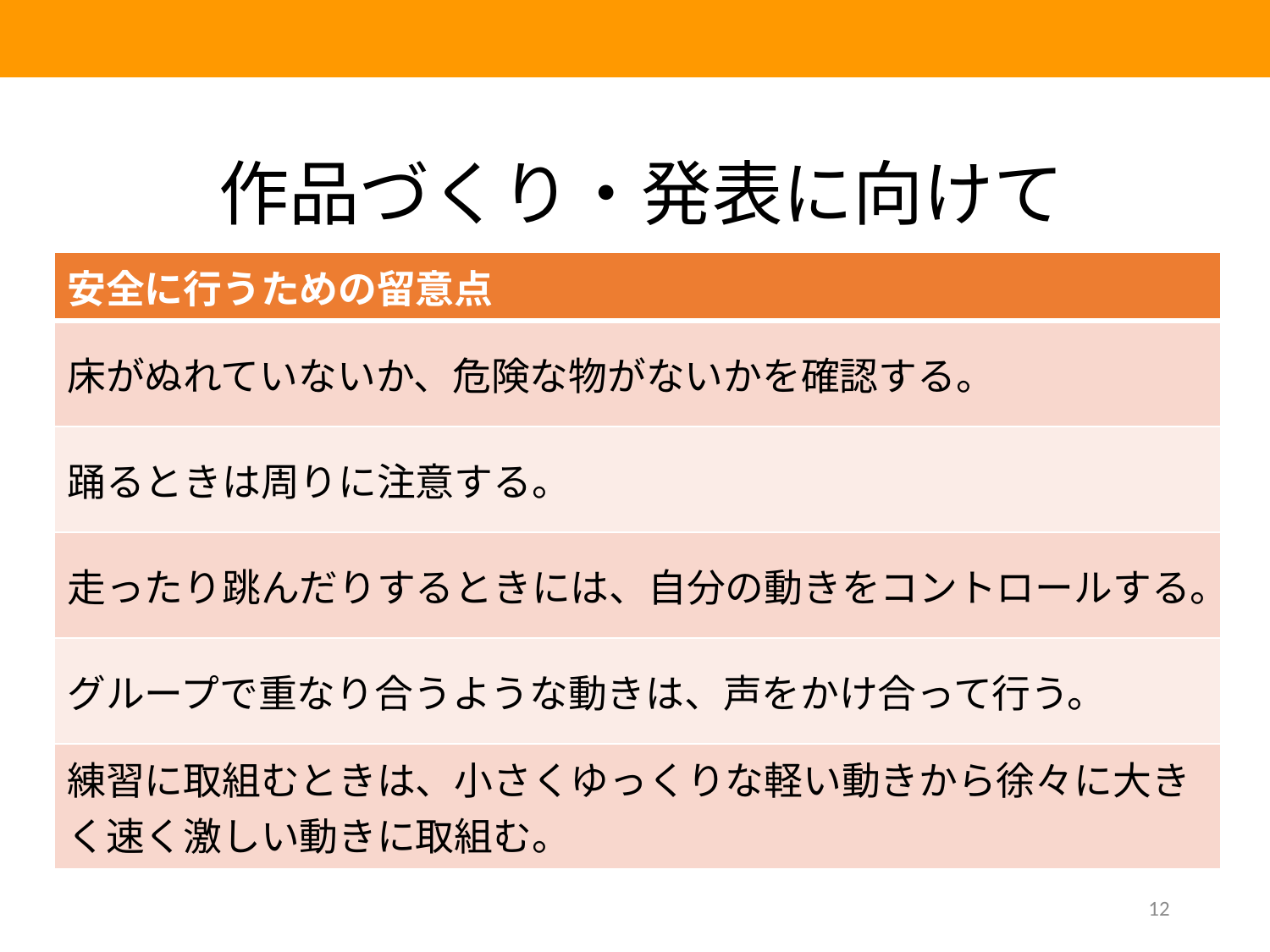

作品づくり・発表に向けて

| 安全に行うための留意点 |
| --- |
| 床がぬれていないか、危険な物がないかを確認する。 |
| 踊るときは周りに注意する。 |
| 走ったり跳んだりするときには、自分の動きをコントロールする。 |
| グループで重なり合うような動きは、声をかけ合って行う。 |
| 練習に取組むときは、小さくゆっくりな軽い動きから徐々に大きく速く激しい動きに取組む。 |
12